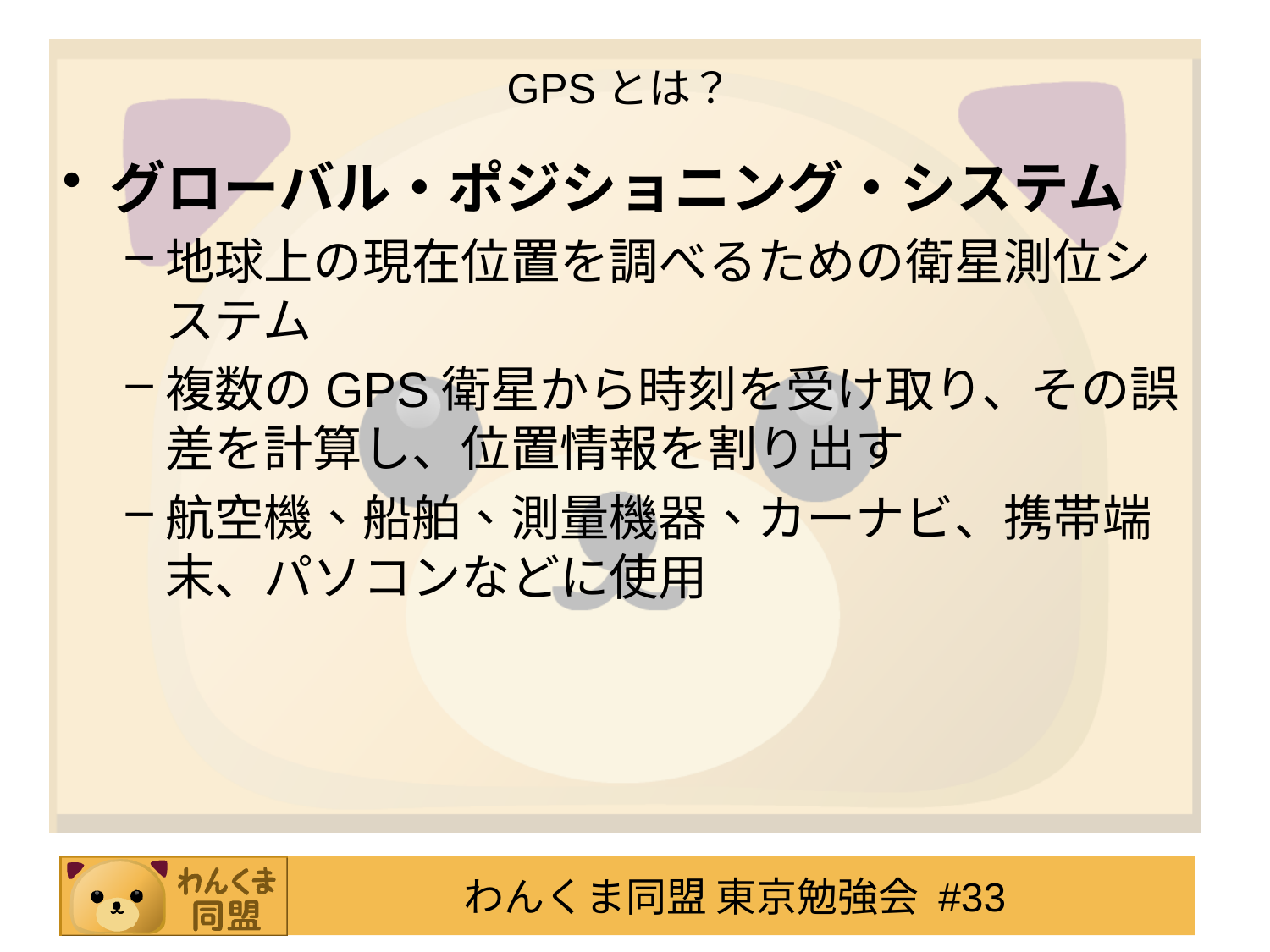

# GPSとは？
グローバル・ポジショニング・システム
地球上の現在位置を調べるための衛星測位システム
複数のGPS衛星から時刻を受け取り、その誤差を計算し、位置情報を割り出す
航空機、船舶、測量機器、カーナビ、携帯端末、パソコンなどに使用